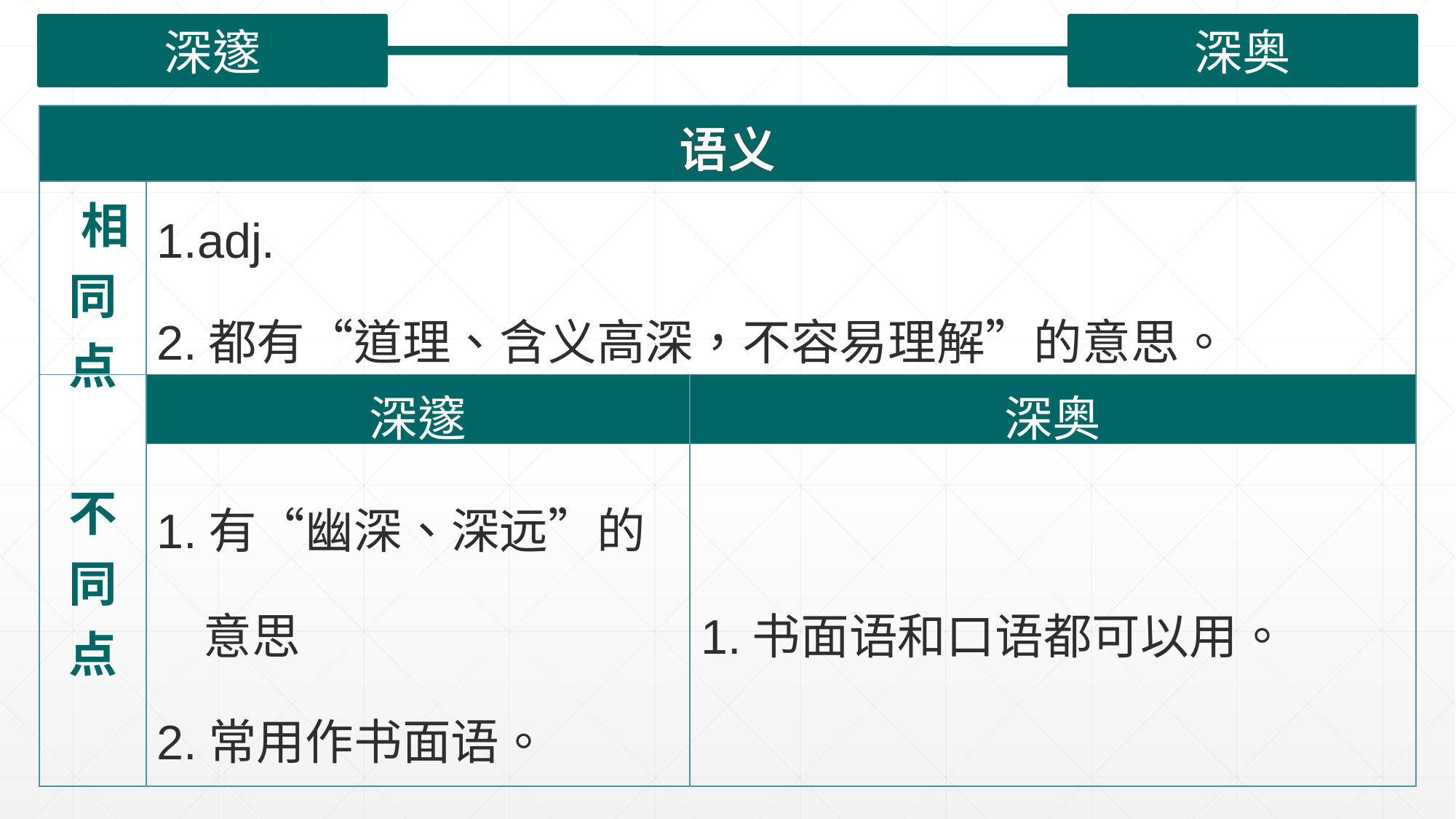

深邃
深奥
| 语义 |  |  |
| --- | --- | --- |
| 相同点 | 1.adj. 2.都有“道理、含义高深，不容易理解”的意思。 |  |
| 不同点 | 深邃 | 深奥 |
|  | 1.有“幽深、深远”的 意思 2.常用作书面语。 | 1.书面语和口语都可以用。 |
|  |
| --- |